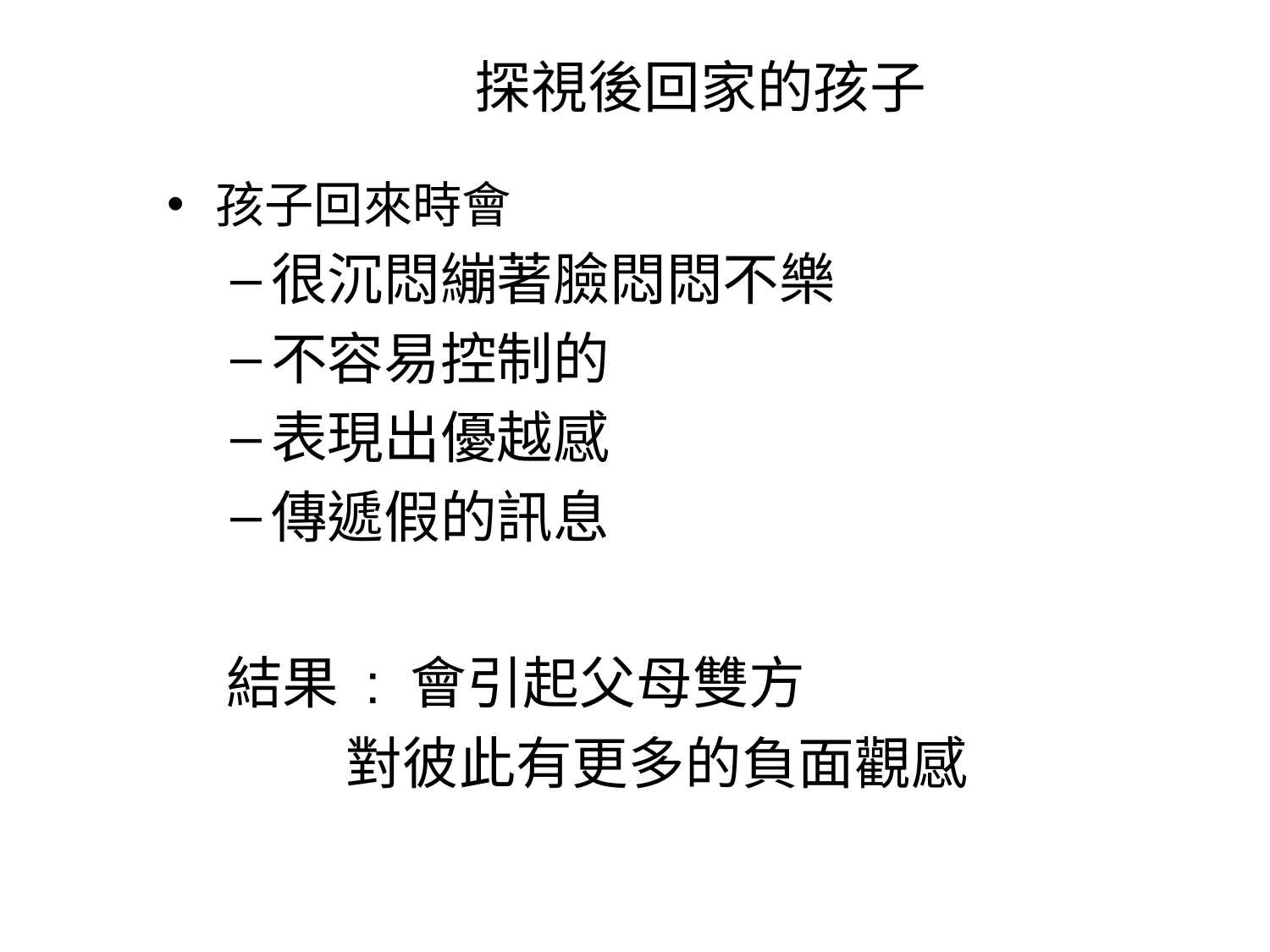

# 探視後回家的孩子
孩子回來時會
很沉悶繃著臉悶悶不樂
不容易控制的
表現出優越感
傳遞假的訊息

   結果 : 會引起父母雙方
             對彼此有更多的負面觀感